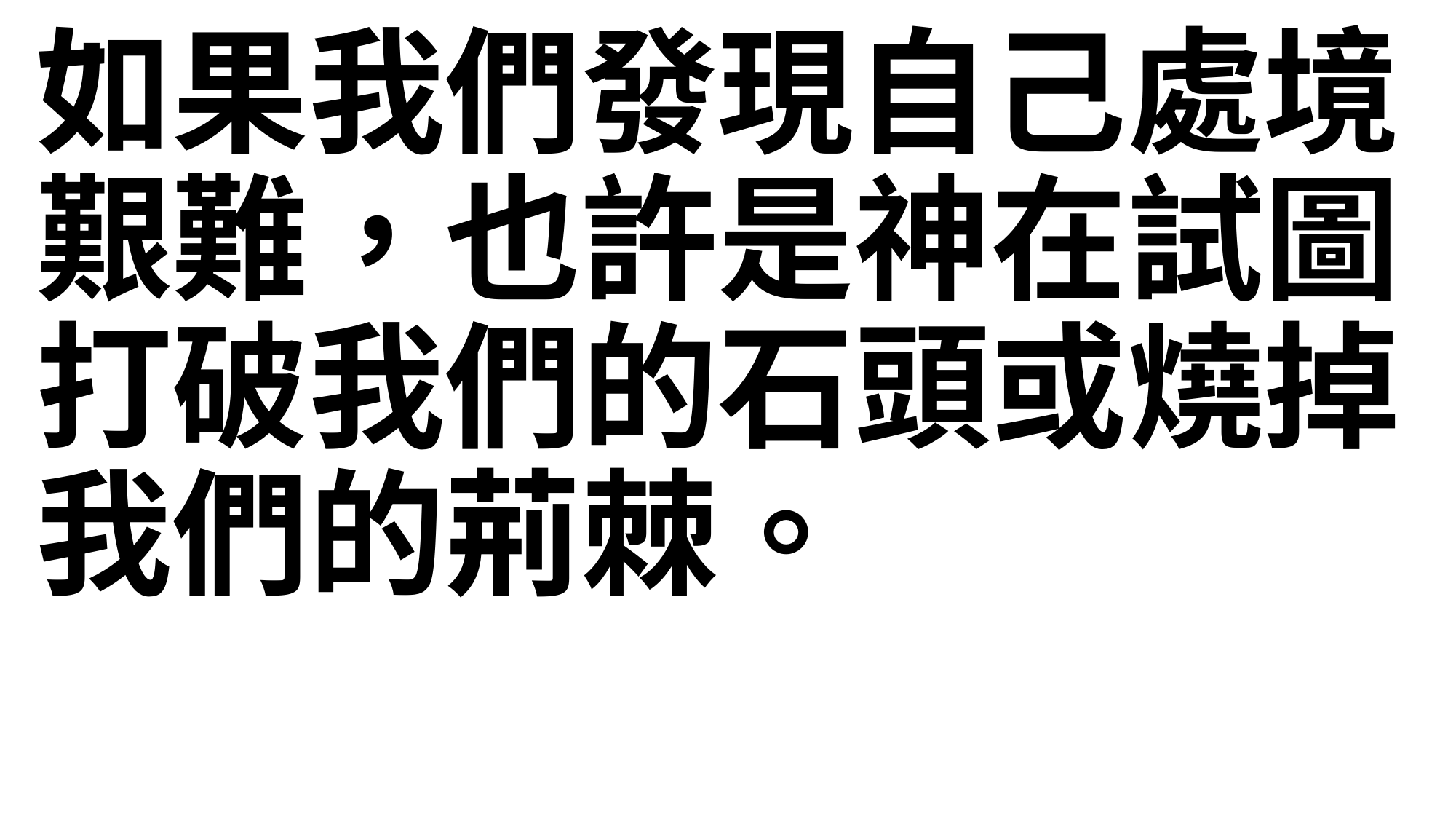

如果我們發現自己處境艱難，也許是神在試圖打破我們的石頭或燒掉我們的荊棘。